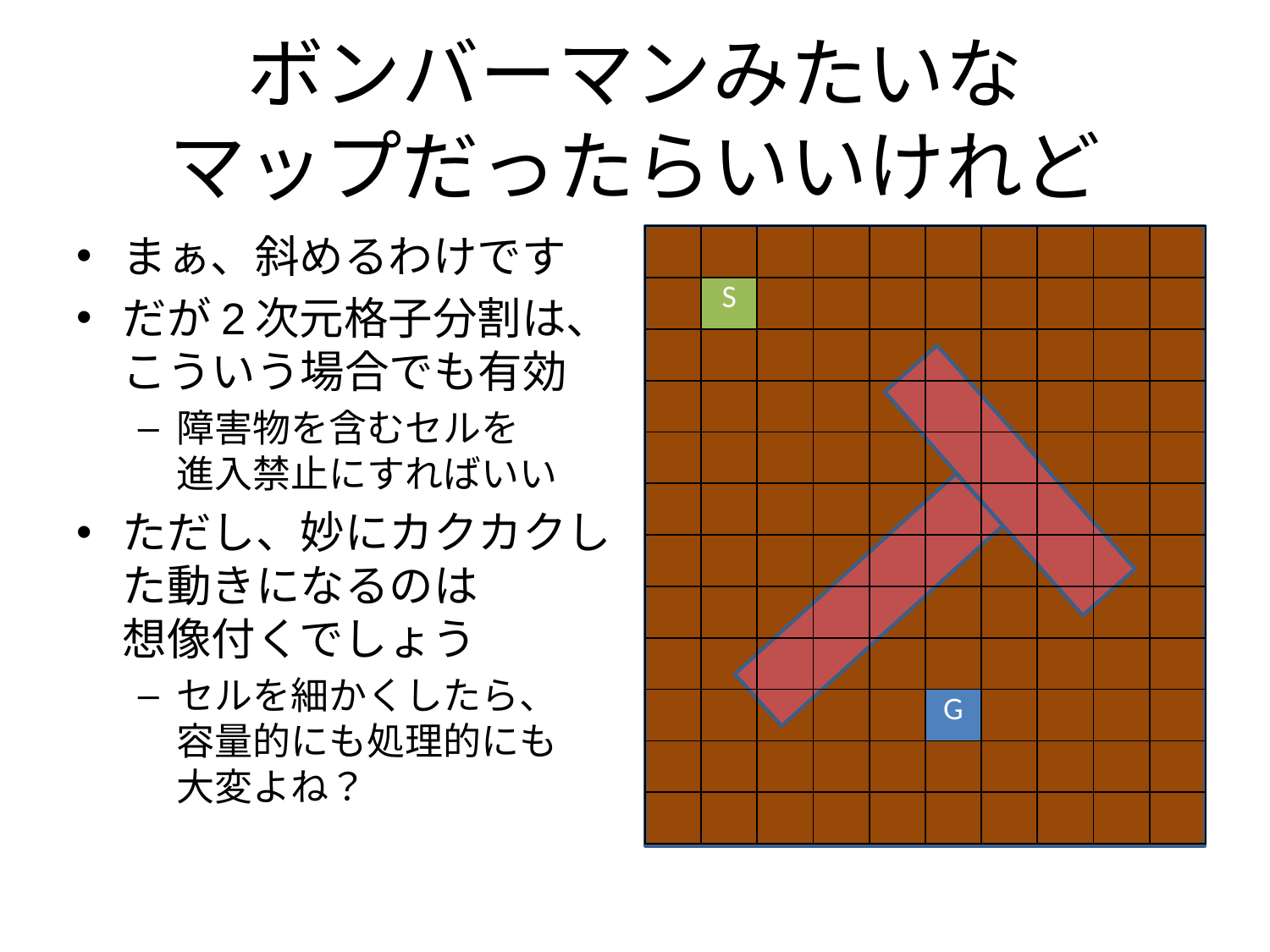

# ボンバーマンみたいな マップだったらいいけれど
まぁ、斜めるわけです
だが2次元格子分割は、こういう場合でも有効
障害物を含むセルを
進入禁止にすればいい
ただし、妙にカクカクした動きになるのは
想像付くでしょう
セルを細かくしたら、
容量的にも処理的にも
大変よね？

|  |  |  |  |  |  |  |  |  |  |
| --- | --- | --- | --- | --- | --- | --- | --- | --- | --- |
|  | S |  |  |  |  |  |  |  |  |
|  |  |  |  |  |  |  |  |  |  |
|  |  |  |  |  |  |  |  |  |  |
|  |  |  |  |  |  |  |  |  |  |
|  |  |  |  |  |  |  |  |  |  |
|  |  |  |  |  |  |  |  |  |  |
|  |  |  |  |  |  |  |  |  |  |
|  |  |  |  |  |  |  |  |  |  |
|  |  |  |  |  | G |  |  |  |  |
|  |  |  |  |  |  |  |  |  |  |
|  |  |  |  |  |  |  |  |  |  |